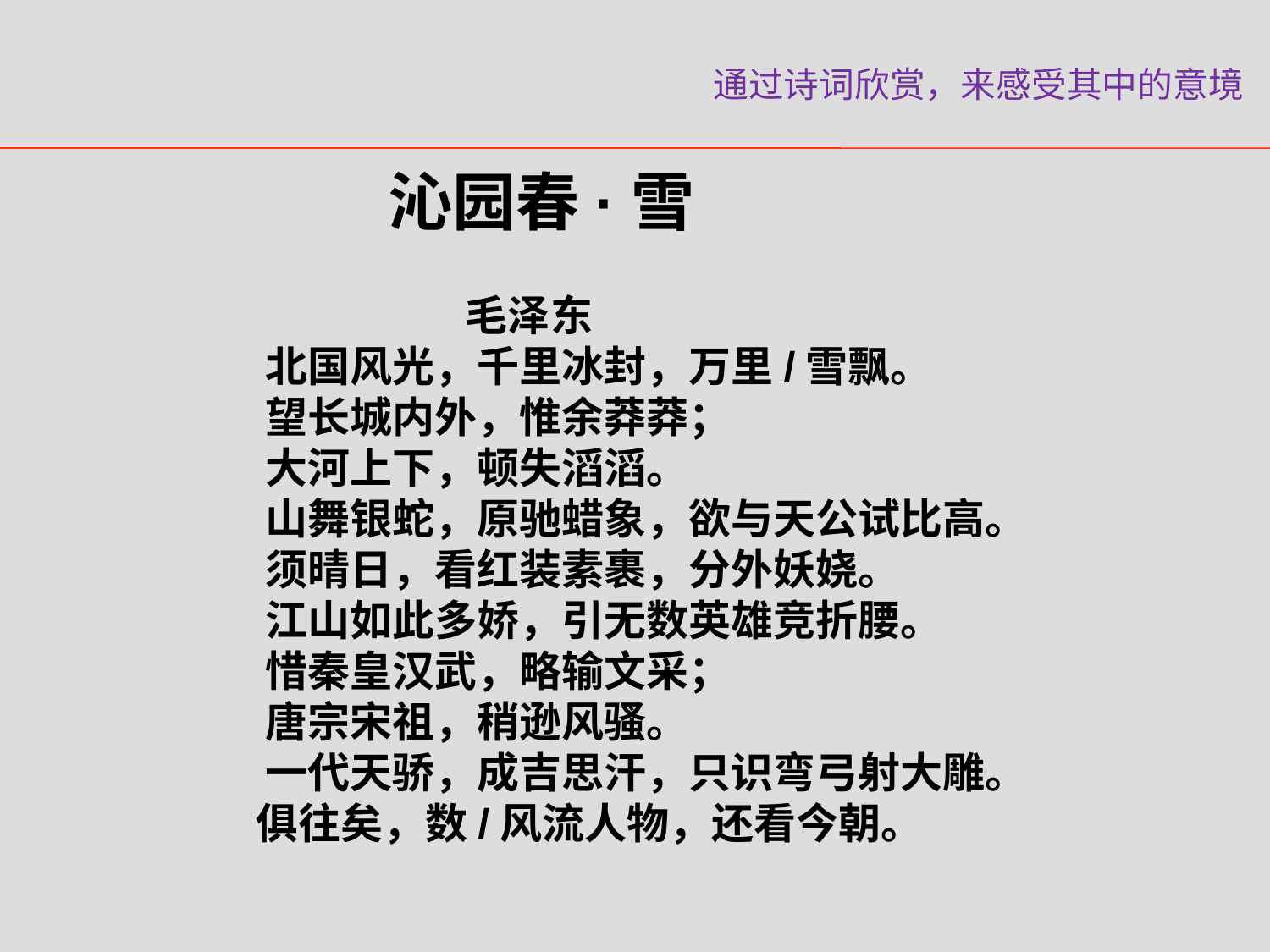

通过诗词欣赏，来感受其中的意境

                                                         沁园春·雪

                                                                 毛泽东
                                            北国风光，千里冰封，万里/雪飘。
                                            望长城内外，惟余莽莽；
                                            大河上下，顿失滔滔。
                                            山舞银蛇，原驰蜡象，欲与天公试比高。
                                            须晴日，看红装素裹，分外妖娆。
                                            江山如此多娇，引无数英雄竞折腰。
                                            惜秦皇汉武，略输文采；
                                            唐宗宋祖，稍逊风骚。
                                            一代天骄，成吉思汗，只识弯弓射大雕。
                                           俱往矣，数/风流人物，还看今朝。